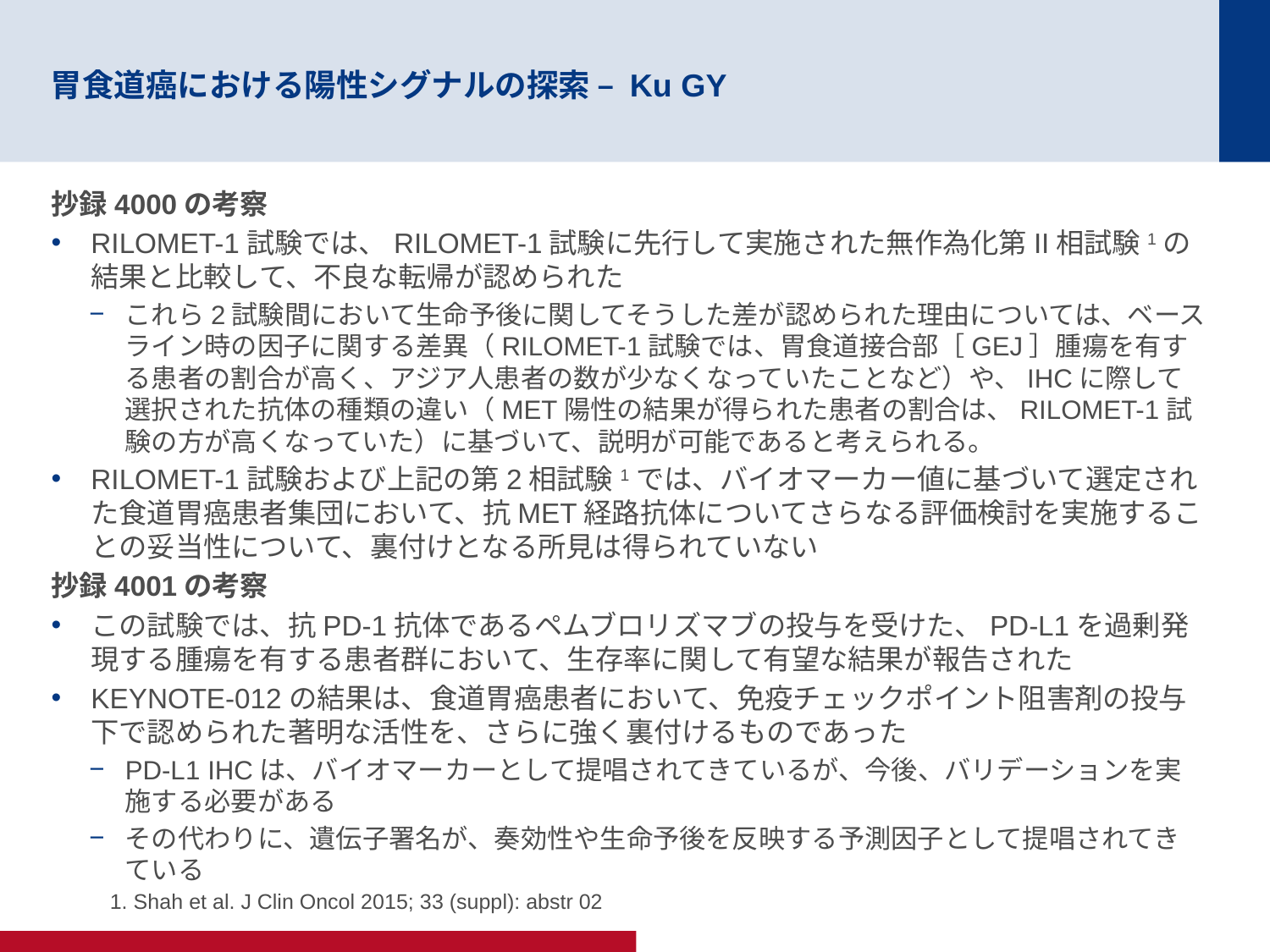

# 胃食道癌における陽性シグナルの探索 – Ku GY
抄録4000の考察
RILOMET-1試験では、RILOMET-1試験に先行して実施された無作為化第II相試験1の結果と比較して、不良な転帰が認められた
これら2試験間において生命予後に関してそうした差が認められた理由については、ベースライン時の因子に関する差異（RILOMET-1試験では、胃食道接合部［GEJ］腫瘍を有する患者の割合が高く、アジア人患者の数が少なくなっていたことなど）や、IHCに際して選択された抗体の種類の違い（MET陽性の結果が得られた患者の割合は、RILOMET-1試験の方が高くなっていた）に基づいて、説明が可能であると考えられる。
RILOMET-1試験および上記の第2相試験1では、バイオマーカー値に基づいて選定された食道胃癌患者集団において、抗MET経路抗体についてさらなる評価検討を実施することの妥当性について、裏付けとなる所見は得られていない
抄録4001の考察
この試験では、抗PD-1抗体であるペムブロリズマブの投与を受けた、PD-L1を過剰発現する腫瘍を有する患者群において、生存率に関して有望な結果が報告された
KEYNOTE-012の結果は、食道胃癌患者において、免疫チェックポイント阻害剤の投与下で認められた著明な活性を、さらに強く裏付けるものであった
PD-L1 IHCは、バイオマーカーとして提唱されてきているが、今後、バリデーションを実施する必要がある
その代わりに、遺伝子署名が、奏効性や生命予後を反映する予測因子として提唱されてきている
          1. Shah et al. J Clin Oncol 2015; 33 (suppl): abstr 02